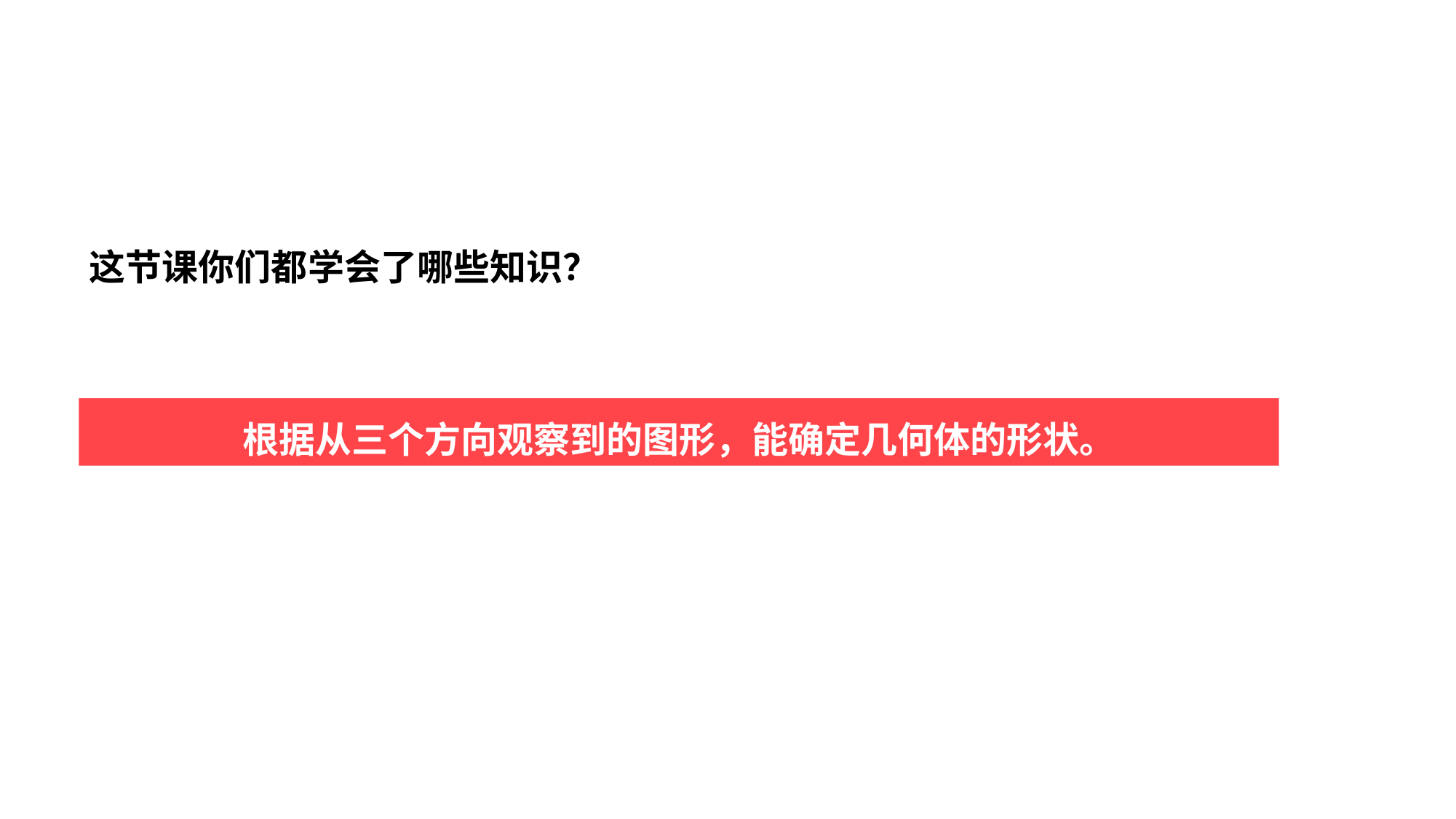

课堂小结
这节课你们都学会了哪些知识？
根据从三个方向观察到的图形，能确定几何体的形状。